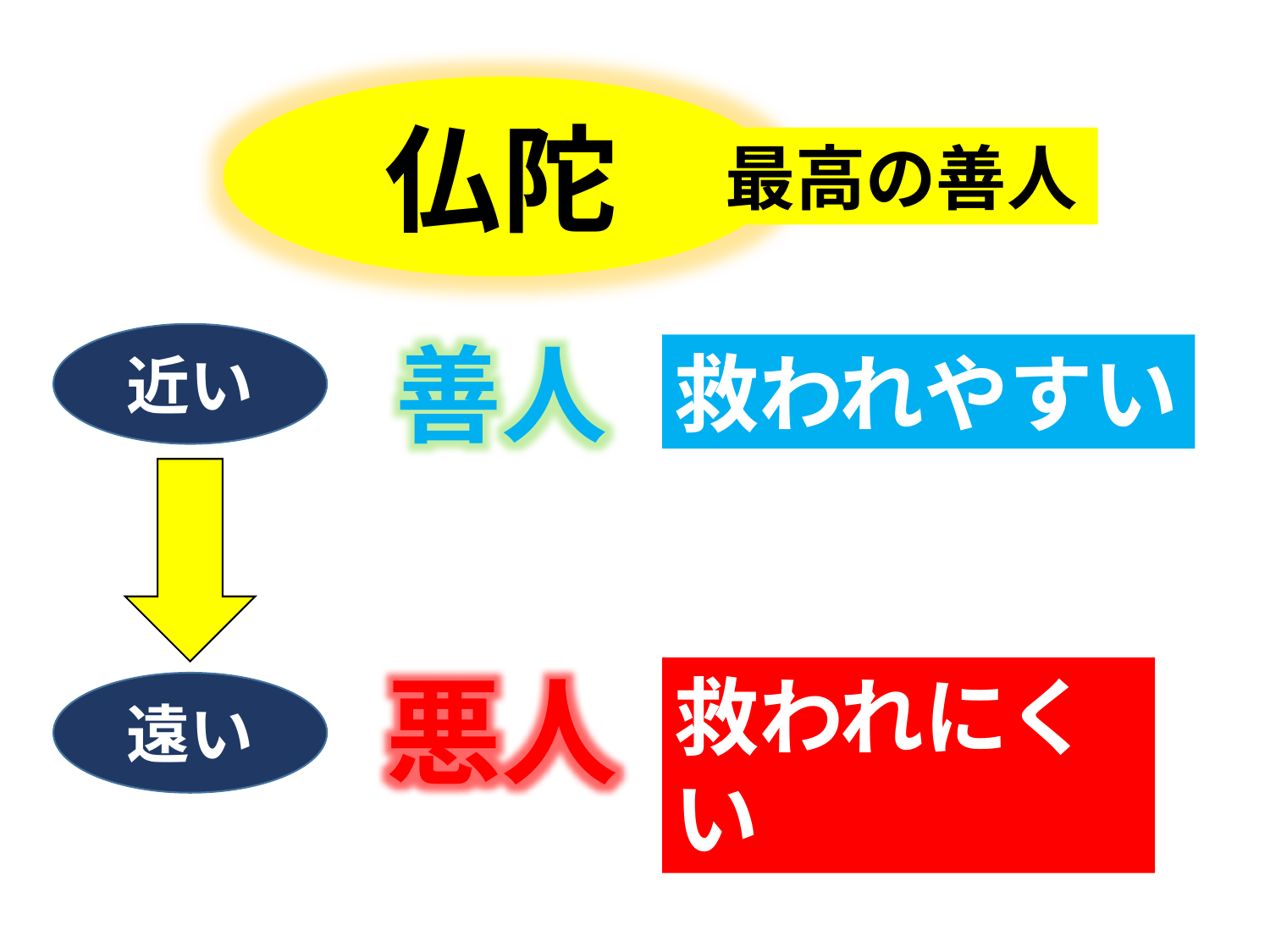

仏陀
最高の善人
近い
善人
救われやすい

悪人
救われにくい
遠い